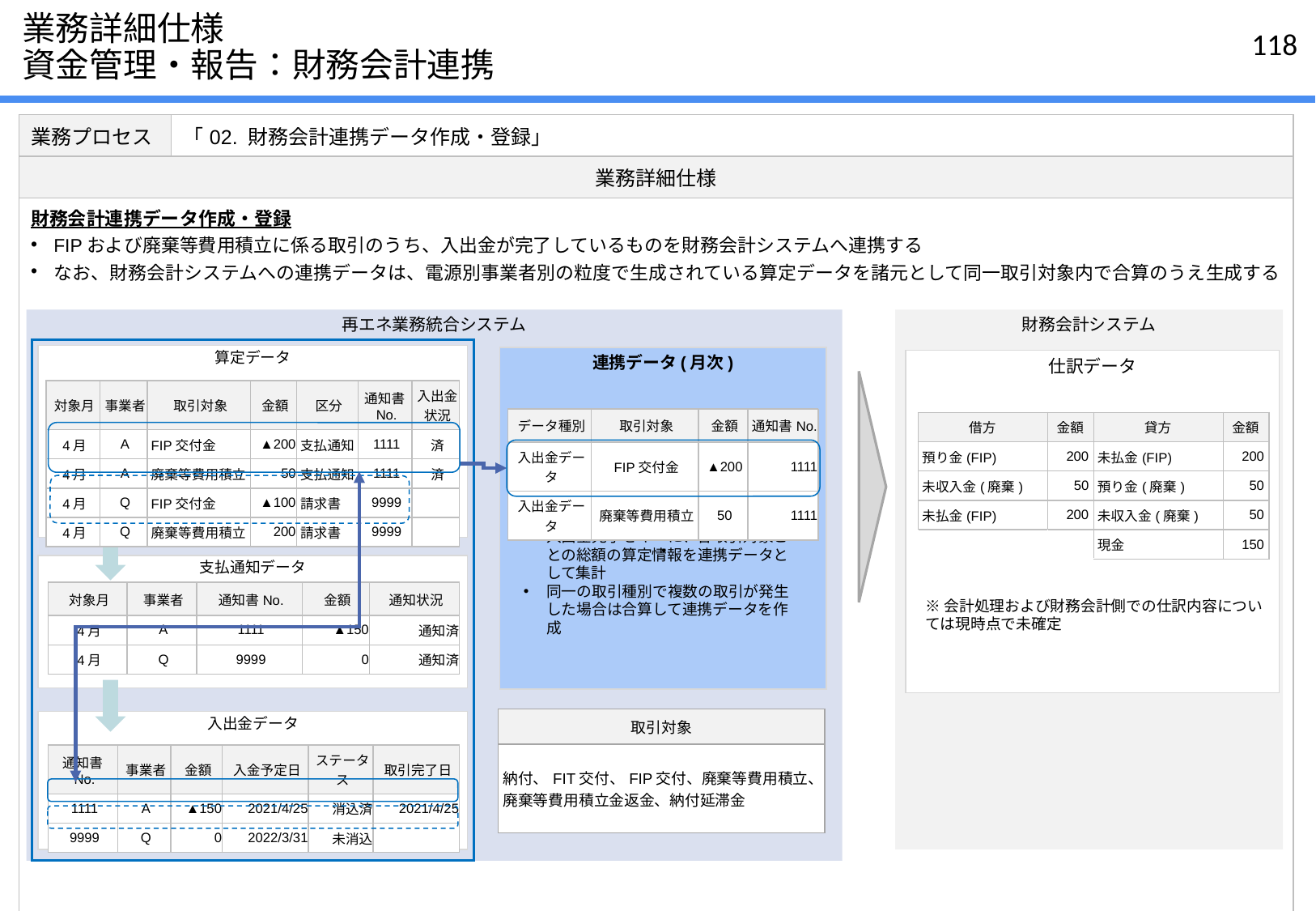

# 業務詳細仕様 資金管理・報告：財務会計連携
| 業務プロセス | 「02. 財務会計連携データ作成・登録」 |
| --- | --- |
| 業務詳細仕様 |  |
| 財務会計連携データ作成・登録 FIPおよび廃棄等費用積立に係る取引のうち、入出金が完了しているものを財務会計システムへ連携する なお、財務会計システムへの連携データは、電源別事業者別の粒度で生成されている算定データを諸元として同一取引対象内で合算のうえ生成する |  |
再エネ業務統合システム
財務会計システム

算定データ

連携データ(月次)
仕訳データ
| 対象月 | 事業者 | 取引対象 | 金額 | 区分 | 通知書No. | 入出金 状況 |
| --- | --- | --- | --- | --- | --- | --- |
| 4月 | A | FIP交付金 | ▲200 | 支払通知 | 1111 | 済 |
| 4月 | A | 廃棄等費用積立 | 50 | 支払通知 | 1111 | 済 |
| 4月 | Q | FIP交付金 | ▲100 | 請求書 | 9999 |  |
| 4月 | Q | 廃棄等費用積立 | 200 | 請求書 | 9999 |  |
| データ種別 | 取引対象 | 金額 | 通知書No. |
| --- | --- | --- | --- |
| 入出金データ | FIP交付金 | ▲200 | 1111 |
| 入出金データ | 廃棄等費用積立 | 50 | 1111 |
| 借方 | 金額 | 貸方 | 金額 |
| --- | --- | --- | --- |
| 預り金(FIP) | 200 | 未払金(FIP) | 200 |
| 未収入金(廃棄) | 50 | 預り金(廃棄) | 50 |
| 未払金(FIP) | 200 | 未収入金(廃棄) | 50 |
|  |  | 現金 | 150 |

入出金完了をキーに、各取引対象ごとの総額の算定情報を連携データとして集計
同一の取引種別で複数の取引が発生した場合は合算して連携データを作成
・・・
支払通知データ
※会計処理および財務会計側での仕訳内容については現時点で未確定
| 対象月 | 事業者 | 通知書No. | 金額 | 通知状況 |
| --- | --- | --- | --- | --- |
| 4月 | A | 1111 | ▲150 | 通知済 |
| 4月 | Q | 9999 | 0 | 通知済 |

| 取引対象 |
| --- |
| 納付、FIT交付、FIP交付、廃棄等費用積立、廃棄等費用積立金返金、納付延滞金 |
入出金データ

| 通知書No. | 事業者 | 金額 | 入金予定日 | ステータス | 取引完了日 |
| --- | --- | --- | --- | --- | --- |
| 1111 | A | ▲150 | 2021/4/25 | 消込済 | 2021/4/25 |
| 9999 | Q | 0 | 2022/3/31 | 未消込 |  |